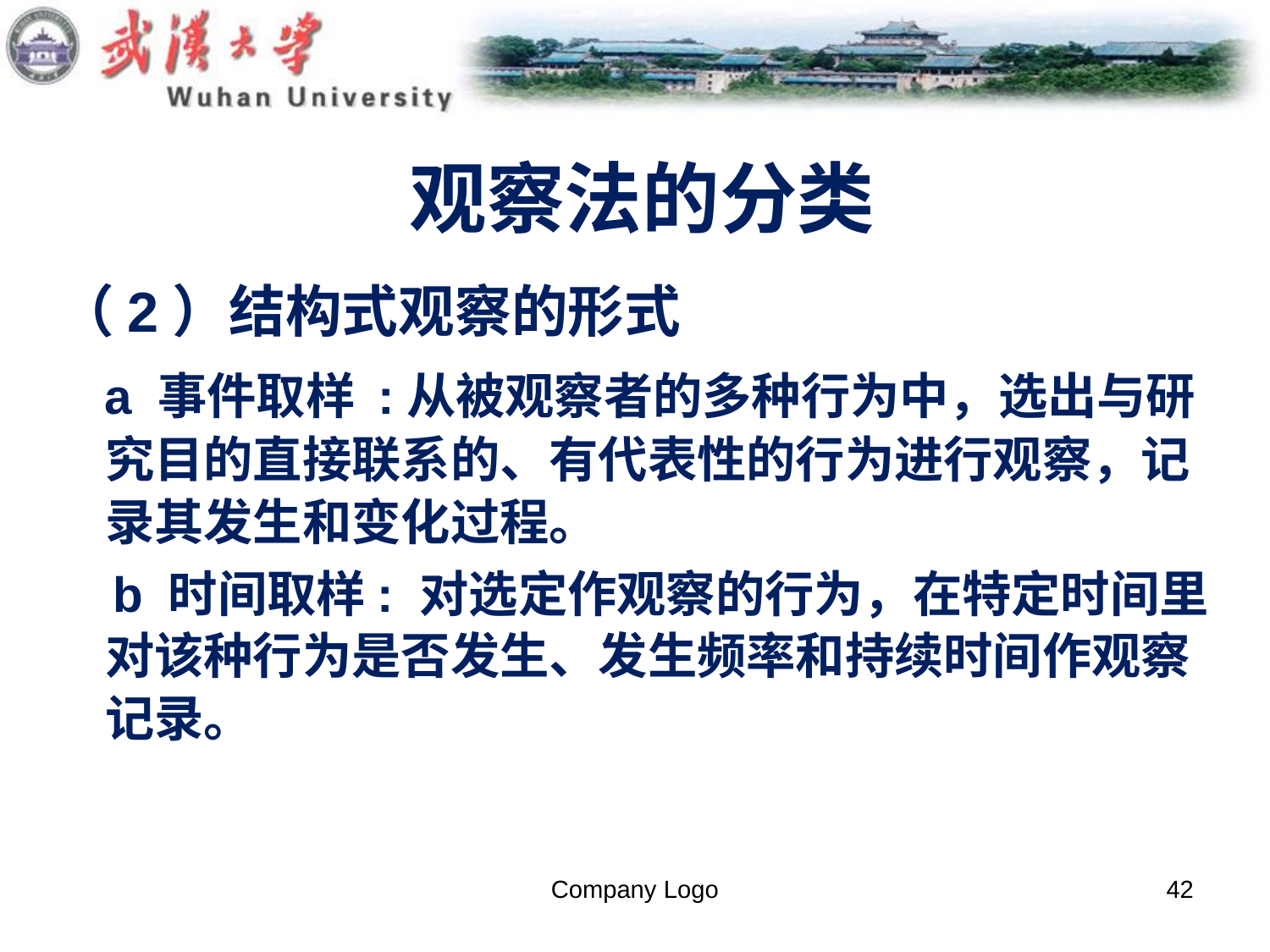

# 观察法的分类
（2）结构式观察的形式
   a 事件取样 :从被观察者的多种行为中，选出与研究目的直接联系的、有代表性的行为进行观察，记录其发生和变化过程。
    b 时间取样: 对选定作观察的行为，在特定时间里对该种行为是否发生、发生频率和持续时间作观察记录。

Company Logo
42